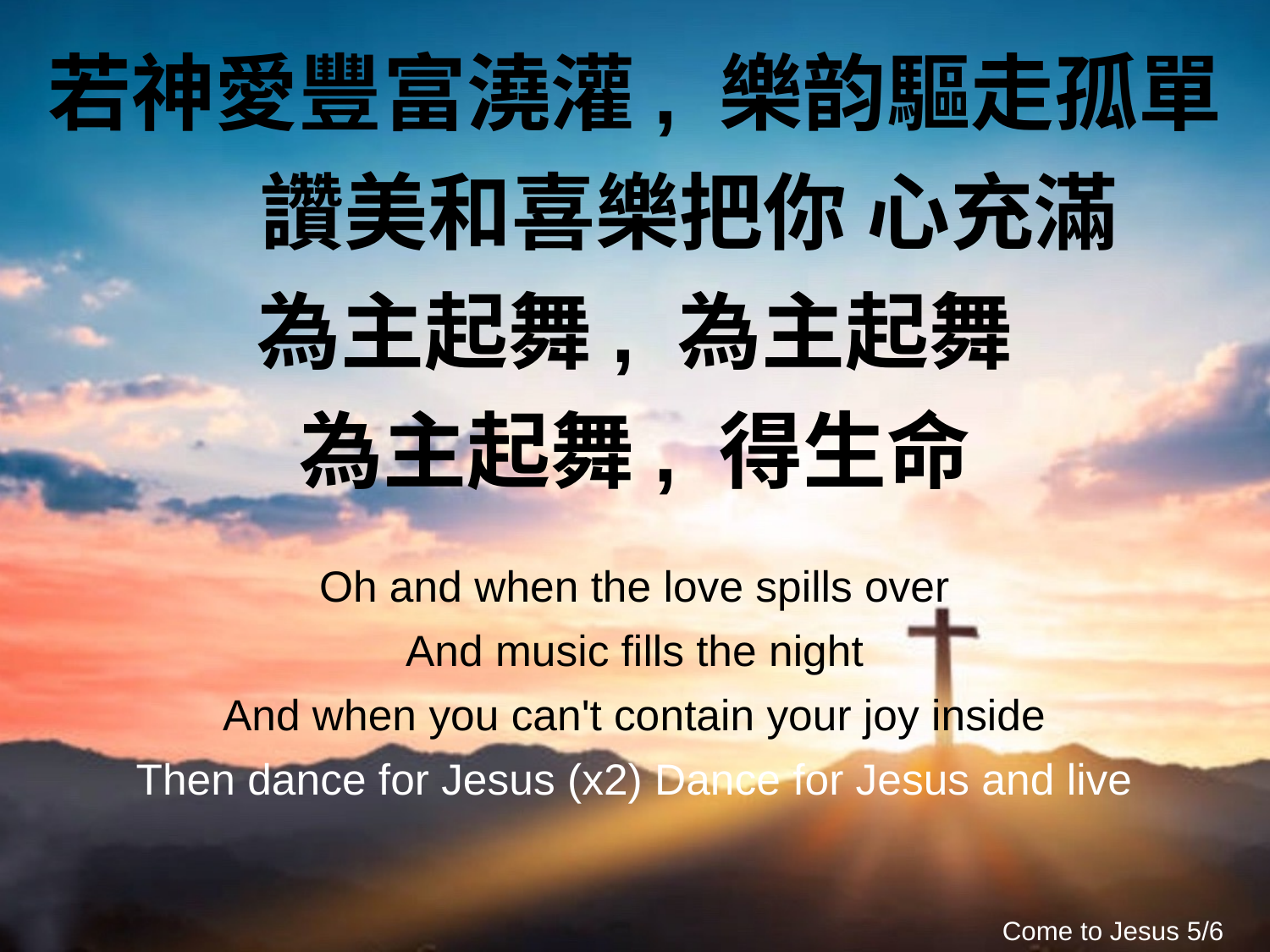

若神愛豐富澆灌, 樂韵驅走孤單
讚美和喜樂把你 心充滿
為主起舞, 為主起舞
為主起舞, 得生命

Oh and when the love spills over
And music fills the night
And when you can't contain your joy inside
Then dance for Jesus (x2) Dance for Jesus and live
Come to Jesus 5/6